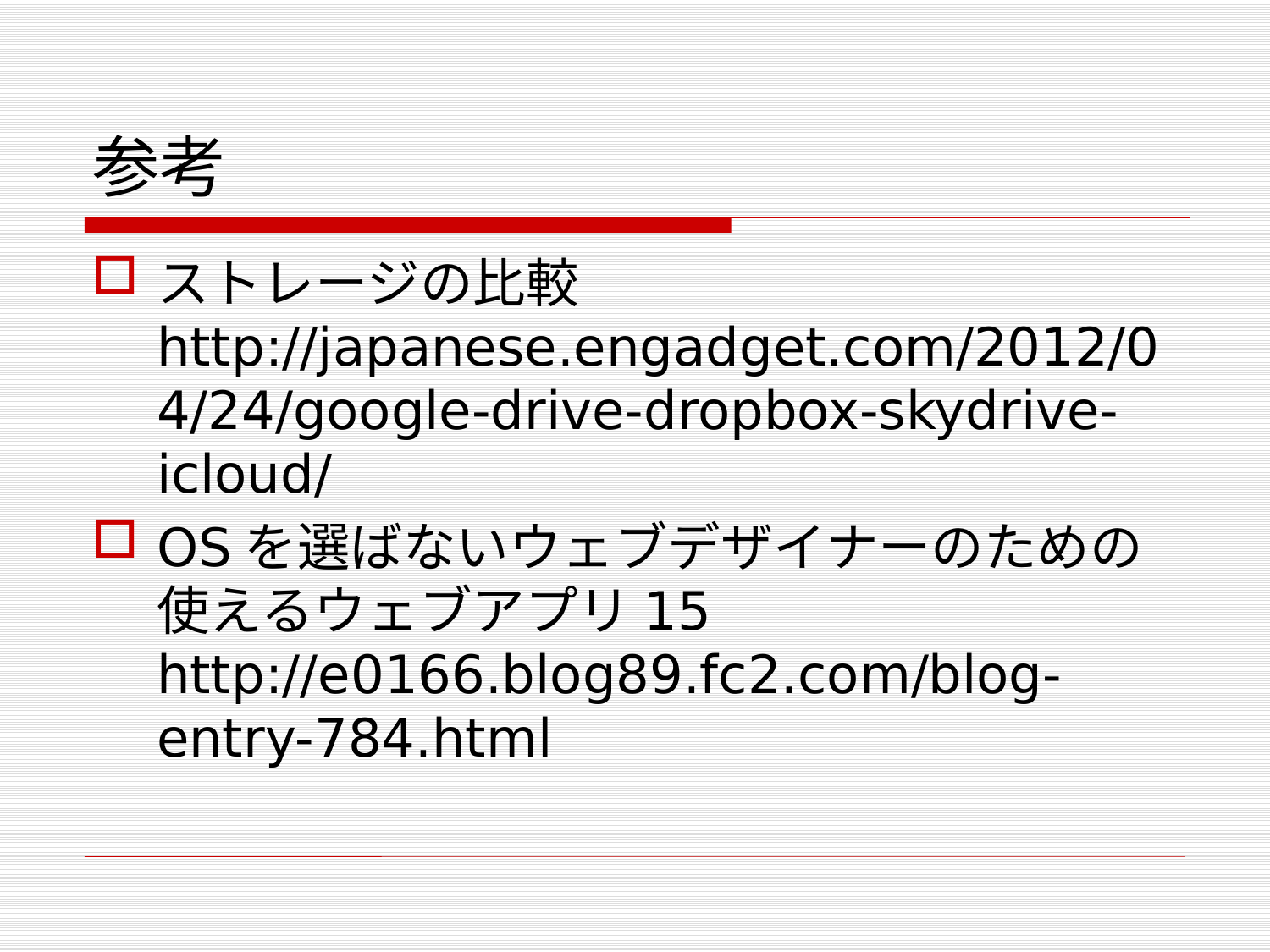

# 参考
ストレージの比較 http://japanese.engadget.com/2012/04/24/google-drive-dropbox-skydrive-icloud/
OSを選ばないウェブデザイナーのための使えるウェブアプリ15 http://e0166.blog89.fc2.com/blog-entry-784.html